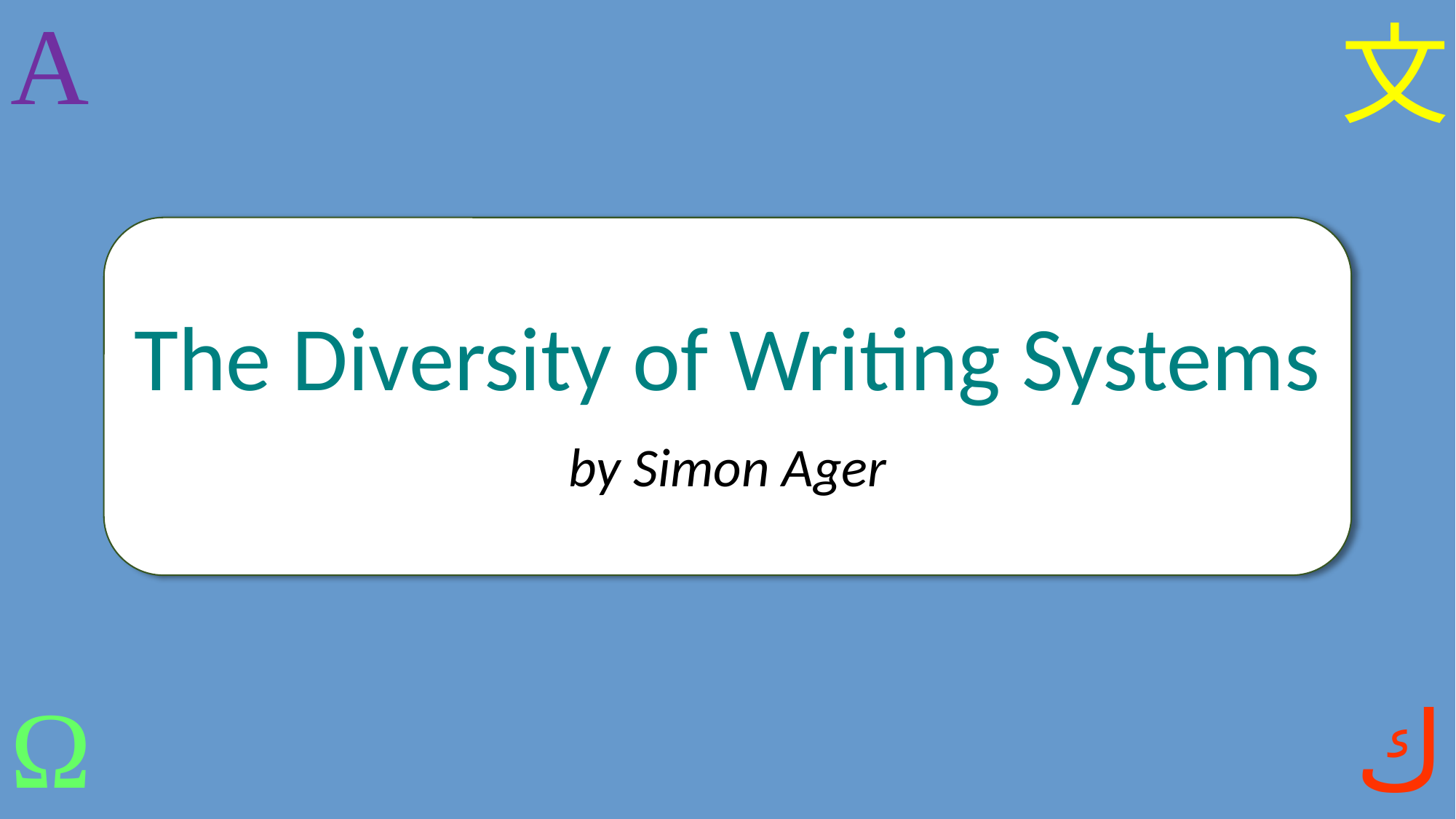

文
A

# The Diversity of Writing Systems
by Simon Ager
Ω
ك